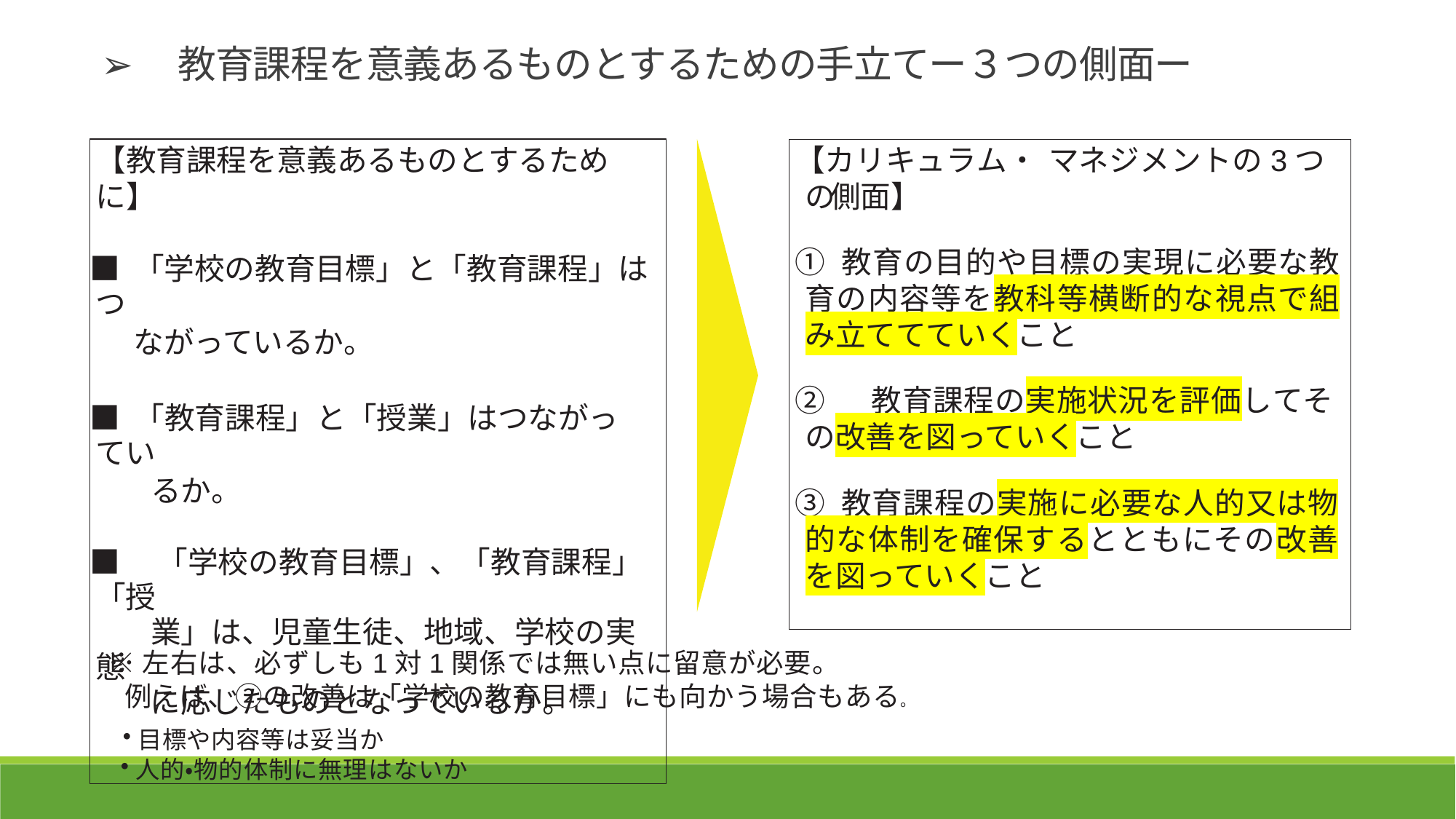

➢　教育課程を意義あるものとするための手立てー３つの側面ー
【教育課程を意義あるものとするために】

■ 「学校の教育目標」と「教育課程」はつ
　  ながっているか。

■ 「教育課程」と「授業」はつながってい
　　るか。

■　「学校の教育目標」、「教育課程」「授
　　業」は、児童生徒、地域、学校の実態
　　に応じたものとなっているか。
目標や内容等は妥当か
人的・物的体制に無理はないか

【カリキュラム・マネジメントの3つの 側面】

① 教育の目的や目標の実現に必要な教育の内容等を教科等横断的な視点で組み立ててていくこと

② 　教育課程の実施状況を評価してその改善を図っていくこと

③ 教育課程の実施に必要な人的又は物的な体制を確保するとともにその改善を図っていくこと

※左右は、必ずしも1対1関係では無い点に留意が必要。
例えば、②の改善は「学校の教育目標」にも向かう場合もある。